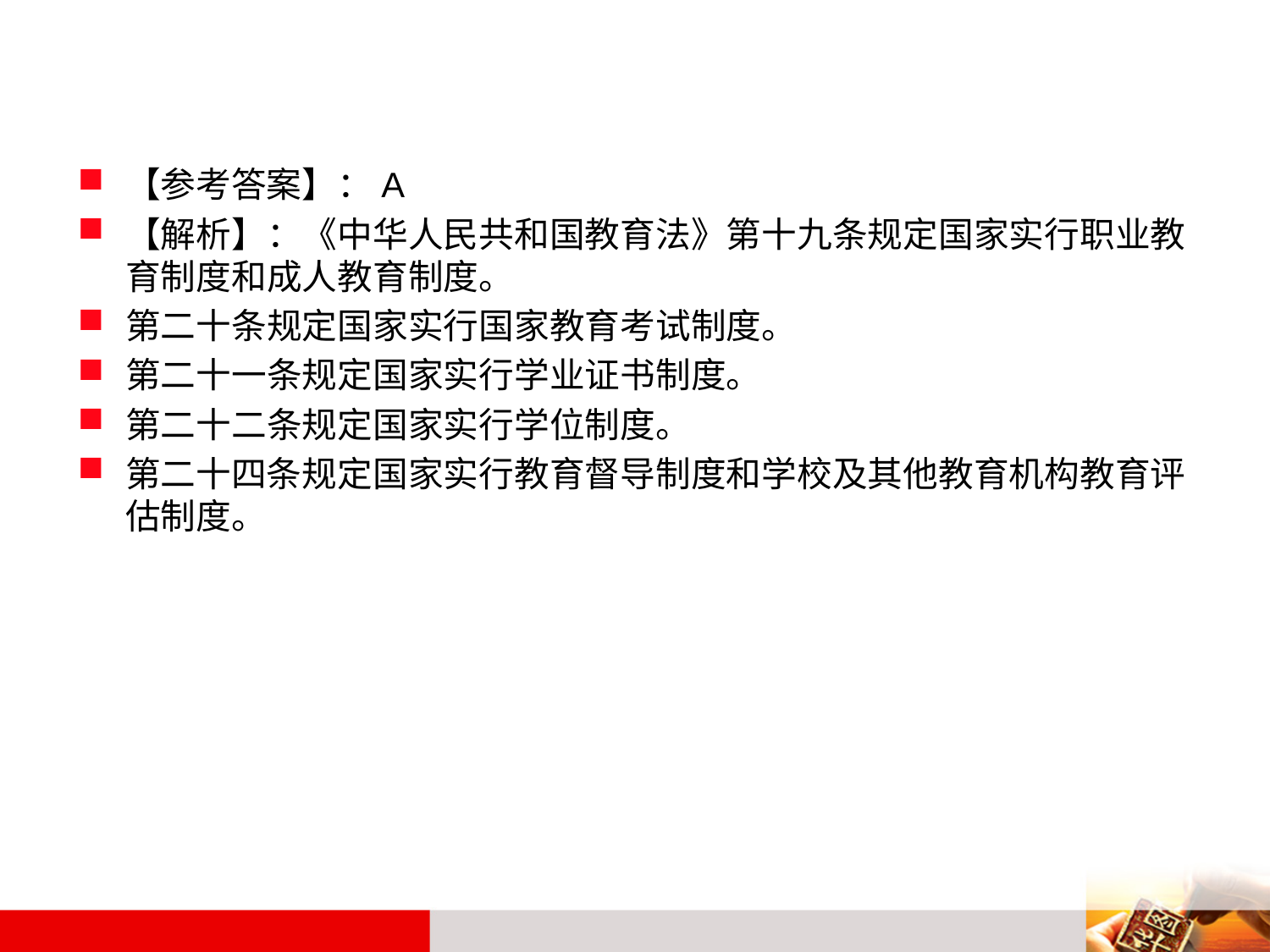

#
【参考答案】：A
【解析】：《中华人民共和国教育法》第十九条规定国家实行职业教育制度和成人教育制度。
第二十条规定国家实行国家教育考试制度。
第二十一条规定国家实行学业证书制度。
第二十二条规定国家实行学位制度。
第二十四条规定国家实行教育督导制度和学校及其他教育机构教育评估制度。